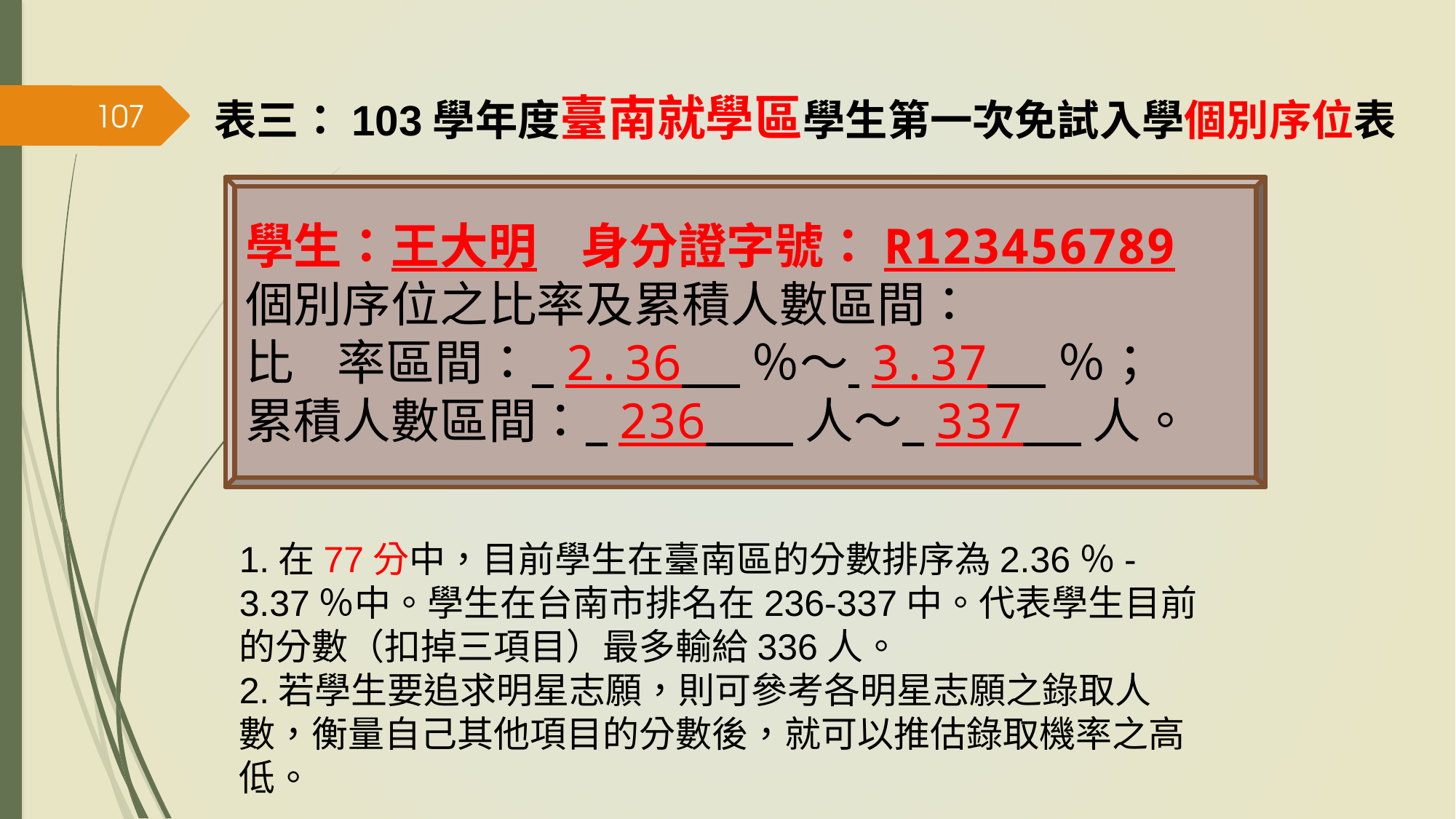

表三：103學年度臺南就學區學生第一次免試入學個別序位表
107
學生：王大明    身分證字號：R123456789
個別序位之比率及累積人數區間：
比    率區間：  2.36  ％～ 3.37  ％；
累積人數區間：  236   人～  337  人。
登入志願選填系統時可以看到此一資訊
1.在77分中，目前學生在臺南區的分數排序為2.36％-3.37％中。學生在台南市排名在236-337中。代表學生目前的分數（扣掉三項目）最多輸給336人。
2.若學生要追求明星志願，則可參考各明星志願之錄取人數，衡量自己其他項目的分數後，就可以推估錄取機率之高低。